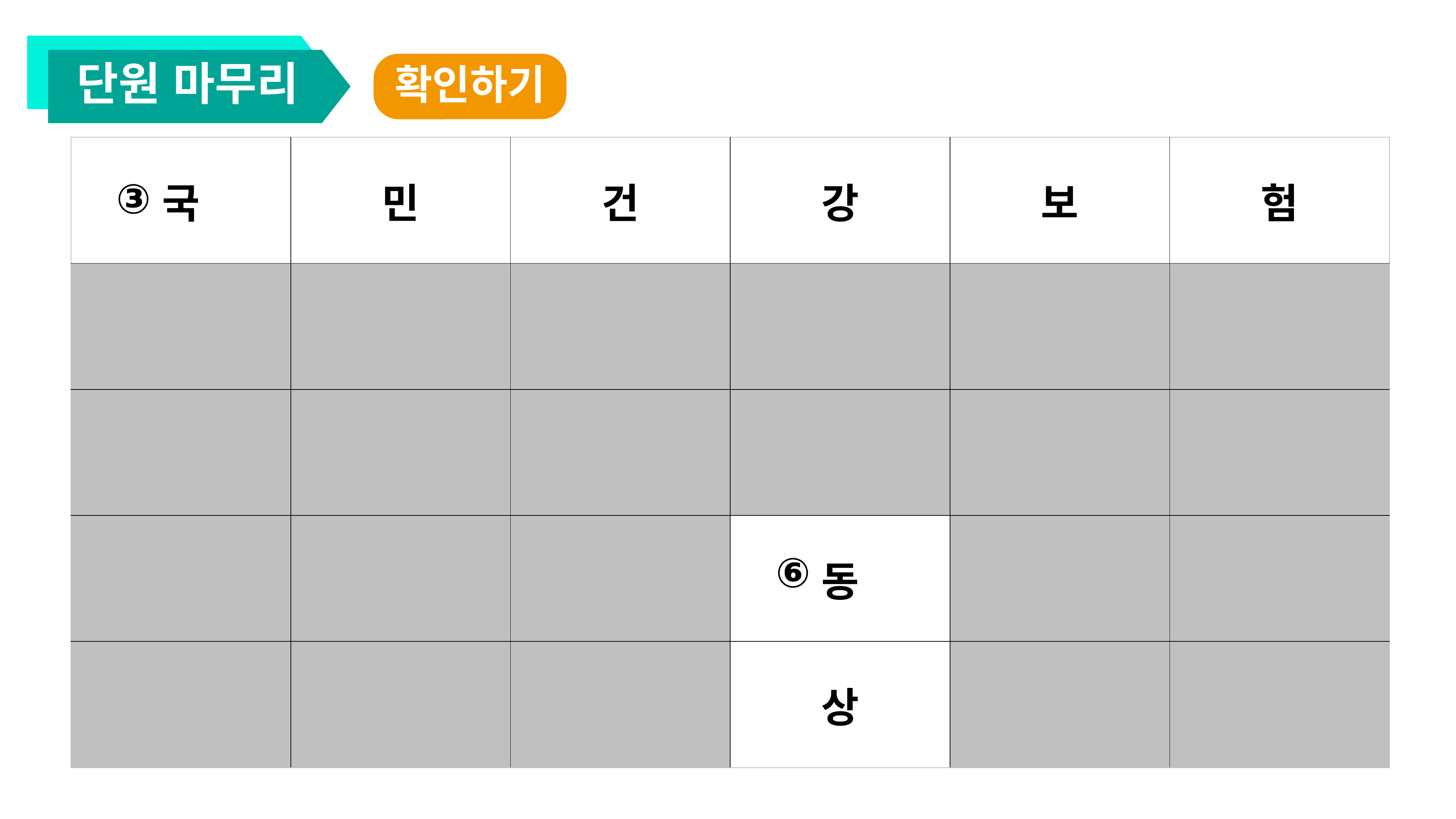

단원 마무리

확인하기
| 국 | 민 | 건 | 강 | 보 | 험 |
| --- | --- | --- | --- | --- | --- |
|  |  |  |  |  |  |
|  |  |  |  |  |  |
|  |  |  | 동 |  |  |
|  |  |  | 상 |  |  |
③
⑥